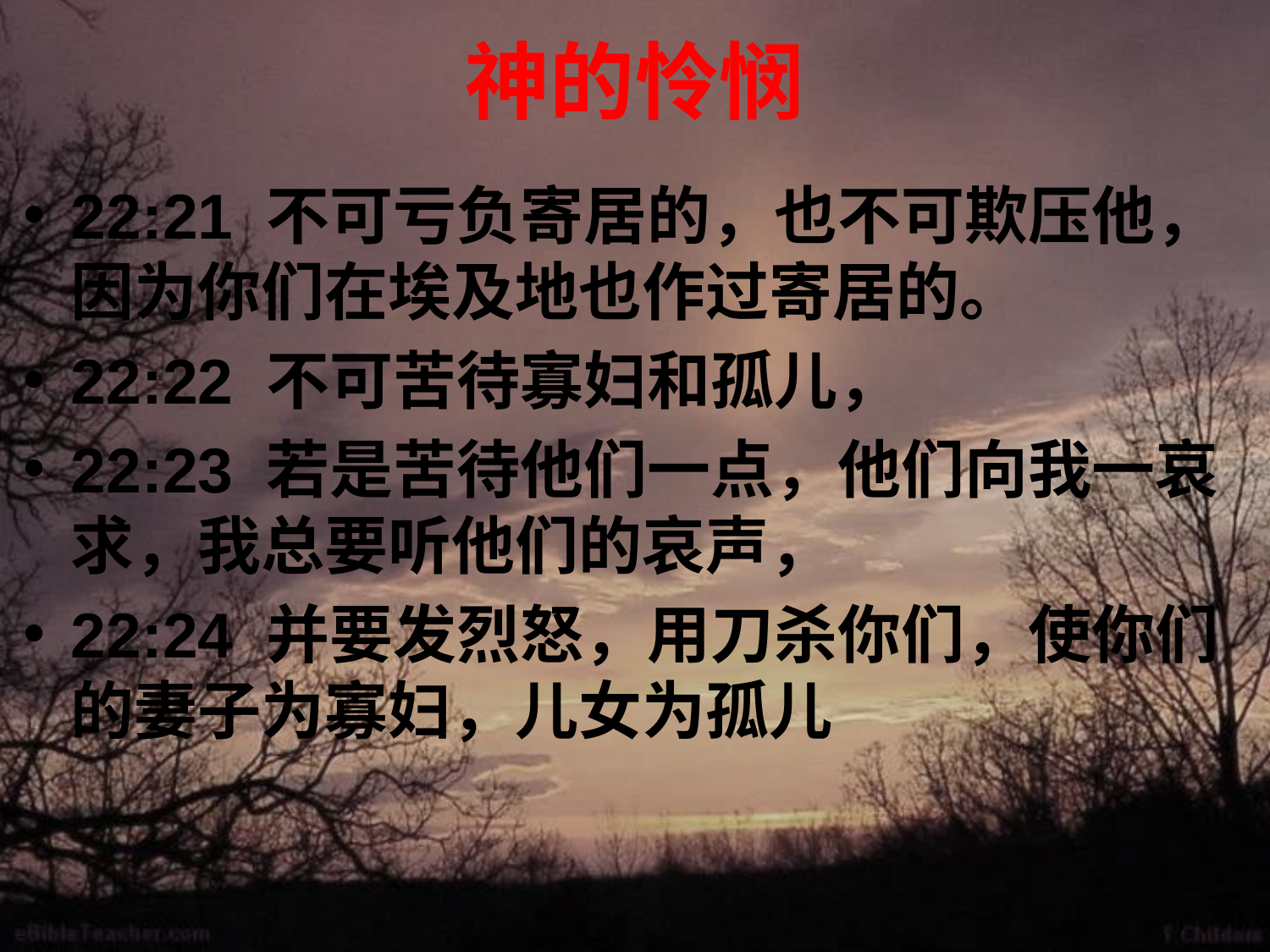

# 神的怜悯
22:21 不可亏负寄居的，也不可欺压他，因为你们在埃及地也作过寄居的。
22:22 不可苦待寡妇和孤儿，
22:23 若是苦待他们一点，他们向我一哀求，我总要听他们的哀声，
22:24 并要发烈怒，用刀杀你们，使你们的妻子为寡妇，儿女为孤儿